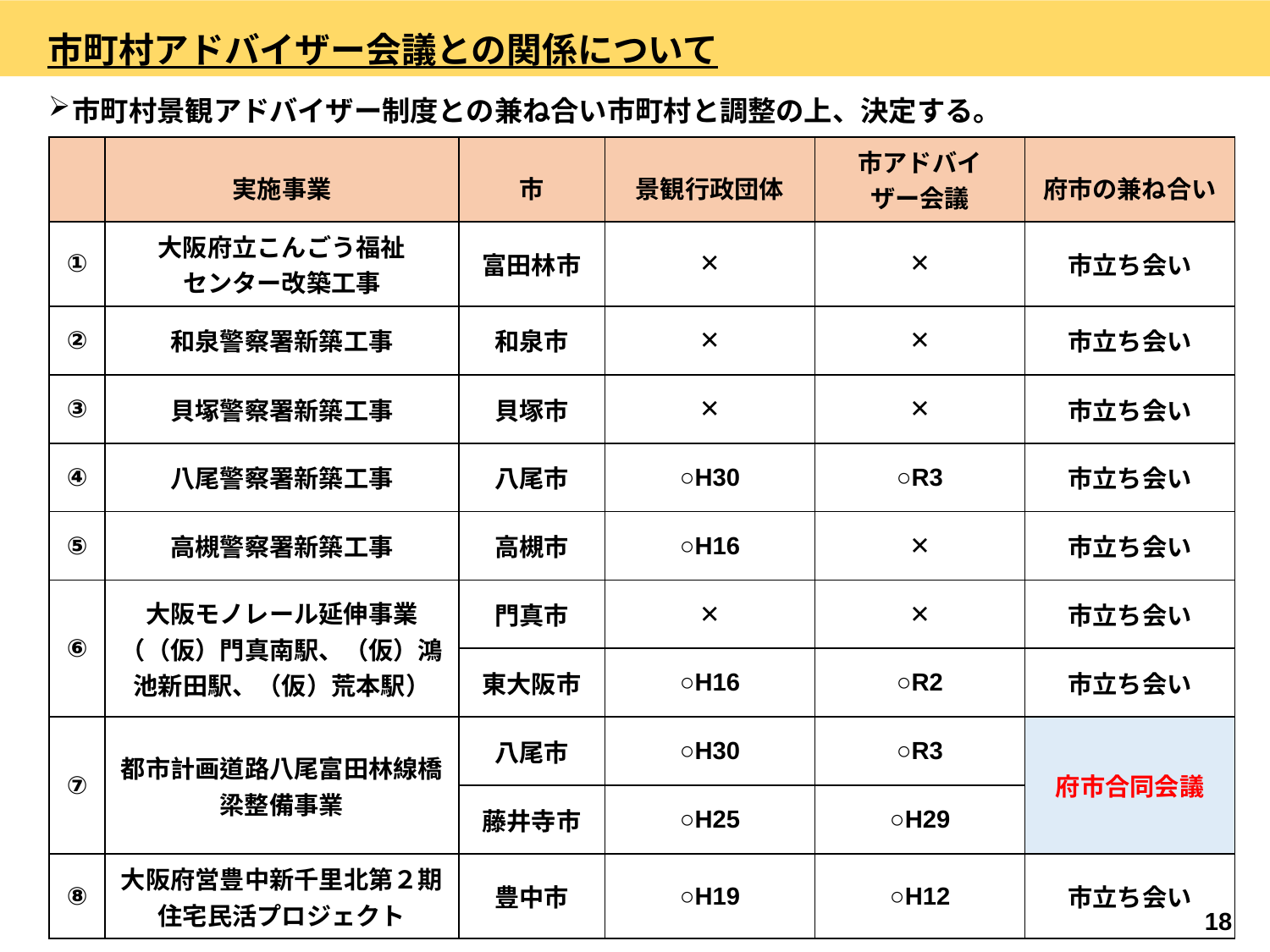

市町村アドバイザー会議との関係について
市町村景観アドバイザー制度との兼ね合い市町村と調整の上、決定する。
|  | 実施事業 | 市 | 景観行政団体 | 市アドバイ ザー会議 | 府市の兼ね合い |
| --- | --- | --- | --- | --- | --- |
| ① | 大阪府立こんごう福祉 センター改築工事 | 富田林市 | ✕ | ✕ | 市立ち会い |
| ② | 和泉警察署新築工事 | 和泉市 | ✕ | ✕ | 市立ち会い |
| ③ | 貝塚警察署新築工事 | 貝塚市 | ✕ | ✕ | 市立ち会い |
| ④ | 八尾警察署新築工事 | 八尾市 | ○H30 | ○R3 | 市立ち会い |
| ⑤ | 高槻警察署新築工事 | 高槻市 | ○H16 | ✕ | 市立ち会い |
| ⑥ | 大阪モノレール延伸事業（（仮）門真南駅、（仮）鴻池新田駅、（仮）荒本駅） | 門真市 | ✕ | ✕ | 市立ち会い |
|  |  | 東大阪市 | ○H16 | ○R2 | 市立ち会い |
| ⑦ | 都市計画道路八尾富田林線橋梁整備事業 | 八尾市 | ○H30 | ○R3 | 府市合同会議 |
|  |  | 藤井寺市 | ○H25 | ○H29 |  |
| ⑧ | 大阪府営豊中新千里北第２期住宅民活プロジェクト | 豊中市 | ○H19 | ○H12 | 市立ち会い |
18